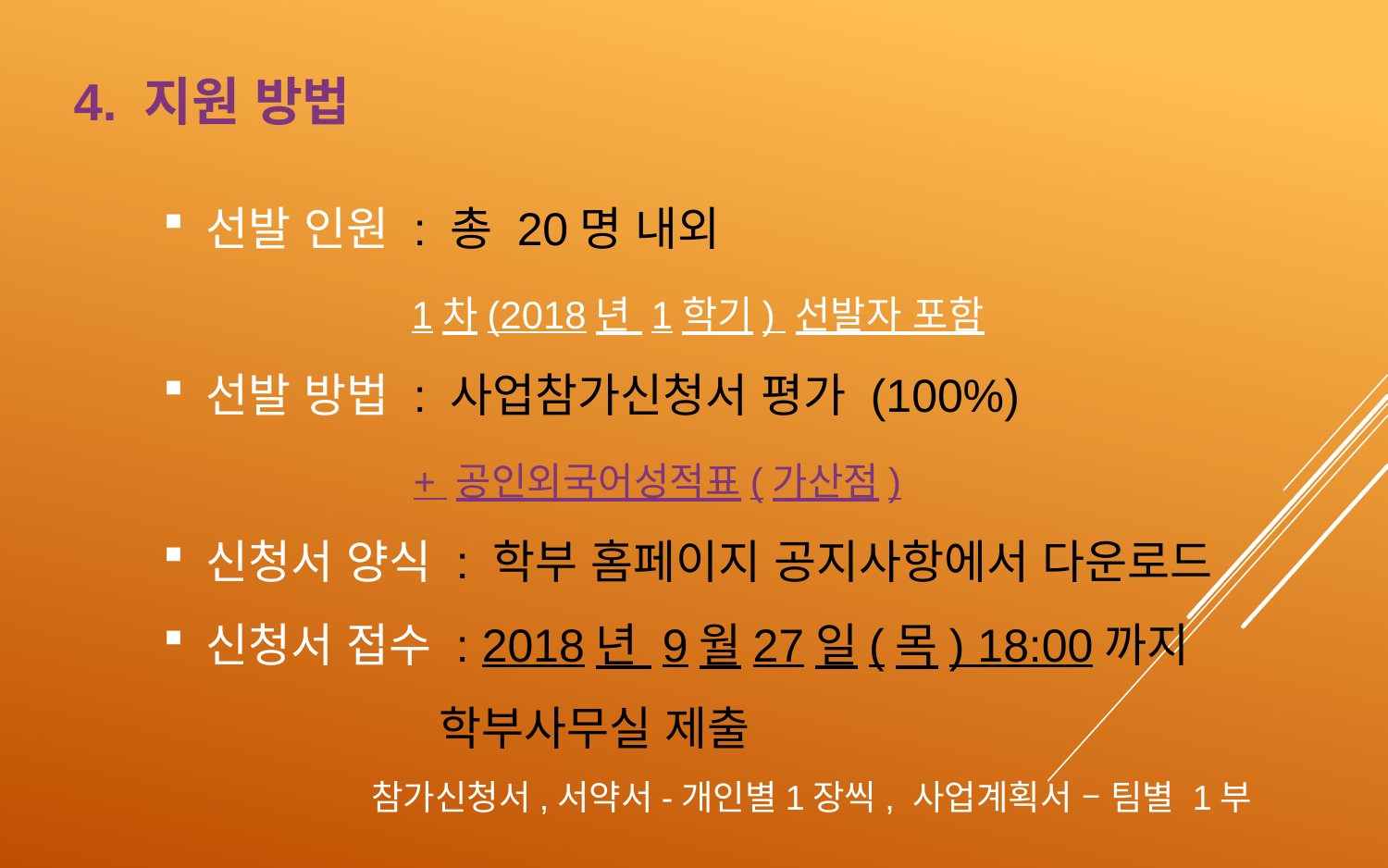

4. 지원 방법
선발 인원 : 총 20명 내외
               1차(2018년 1학기) 선발자 포함
선발 방법 : 사업참가신청서 평가 (100%)
                + 공인외국어성적표(가산점)
신청서 양식 : 학부 홈페이지 공지사항에서 다운로드
신청서 접수 : 2018년 9월27일(목) 18:00까지
                  학부사무실 제출
                 참가신청서,서약서-개인별1장씩, 사업계획서 – 팀별 1부